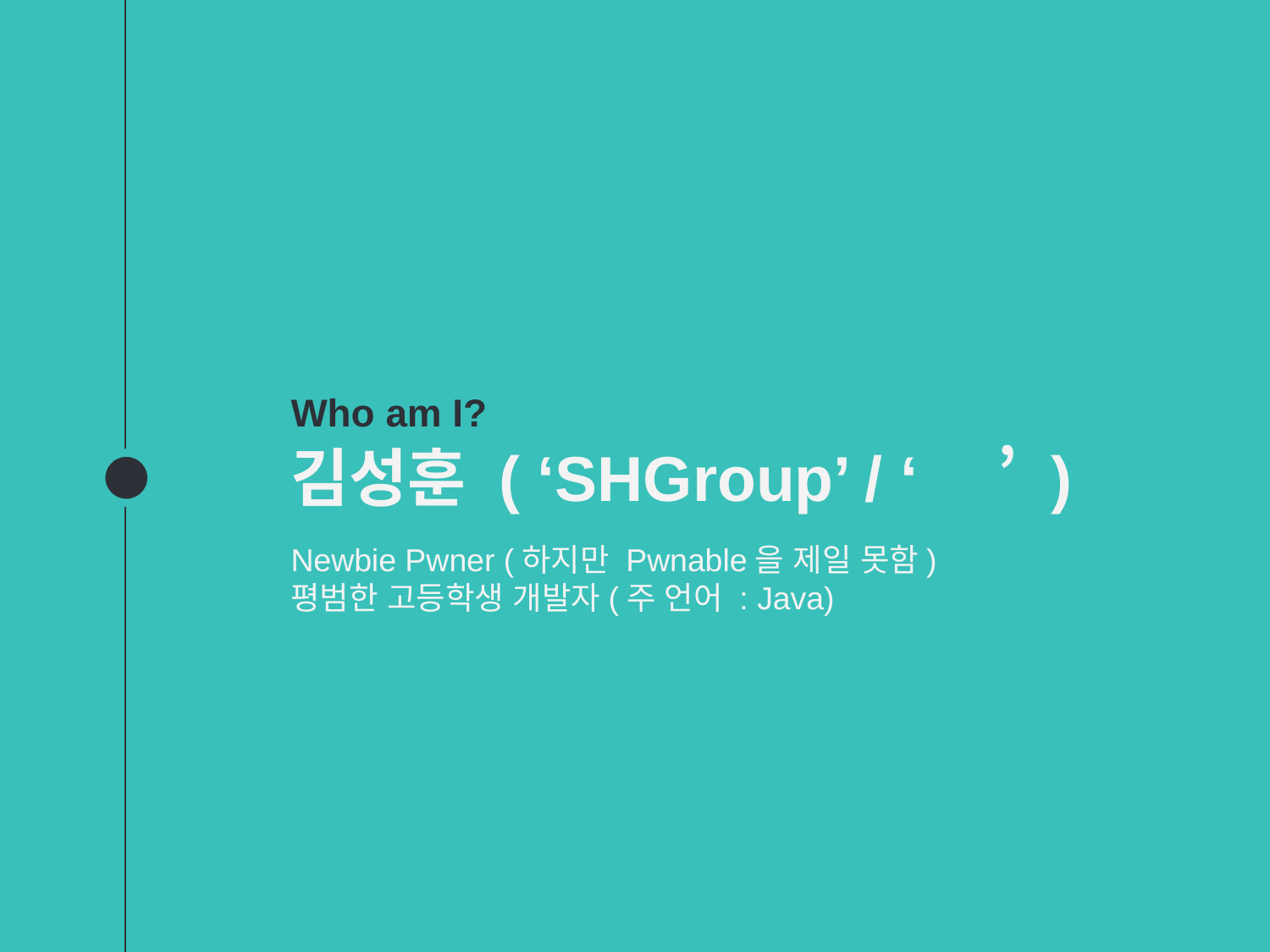

Who am I?
김성훈 ( ‘SHGroup’ / ‘　’ )

Newbie Pwner (하지만 Pwnable을 제일 못함)
평범한 고등학생 개발자(주 언어 : Java)